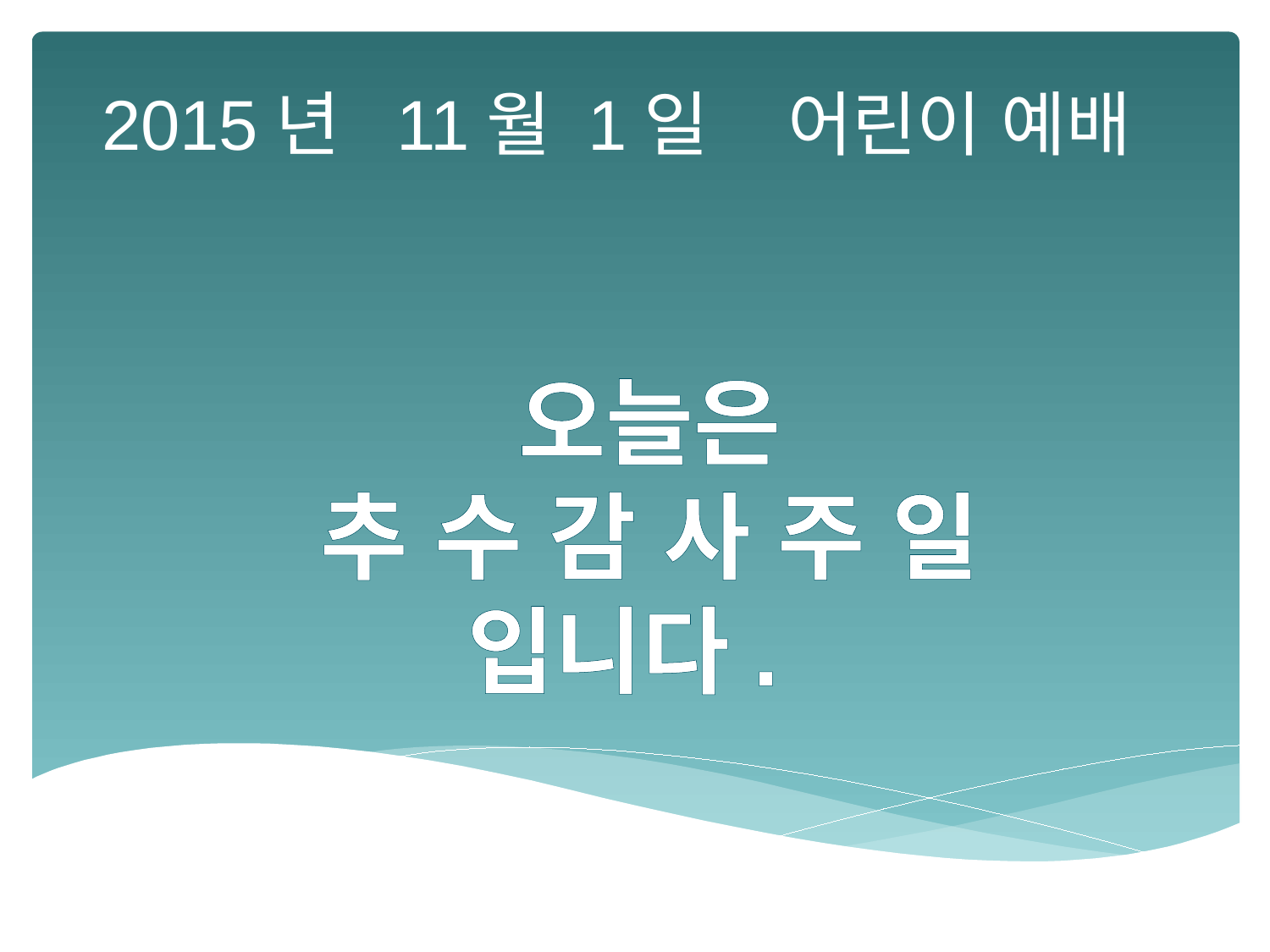

2015년  11월 1일    어린이 예배
오늘은
추 수 감 사 주 일
입니다.